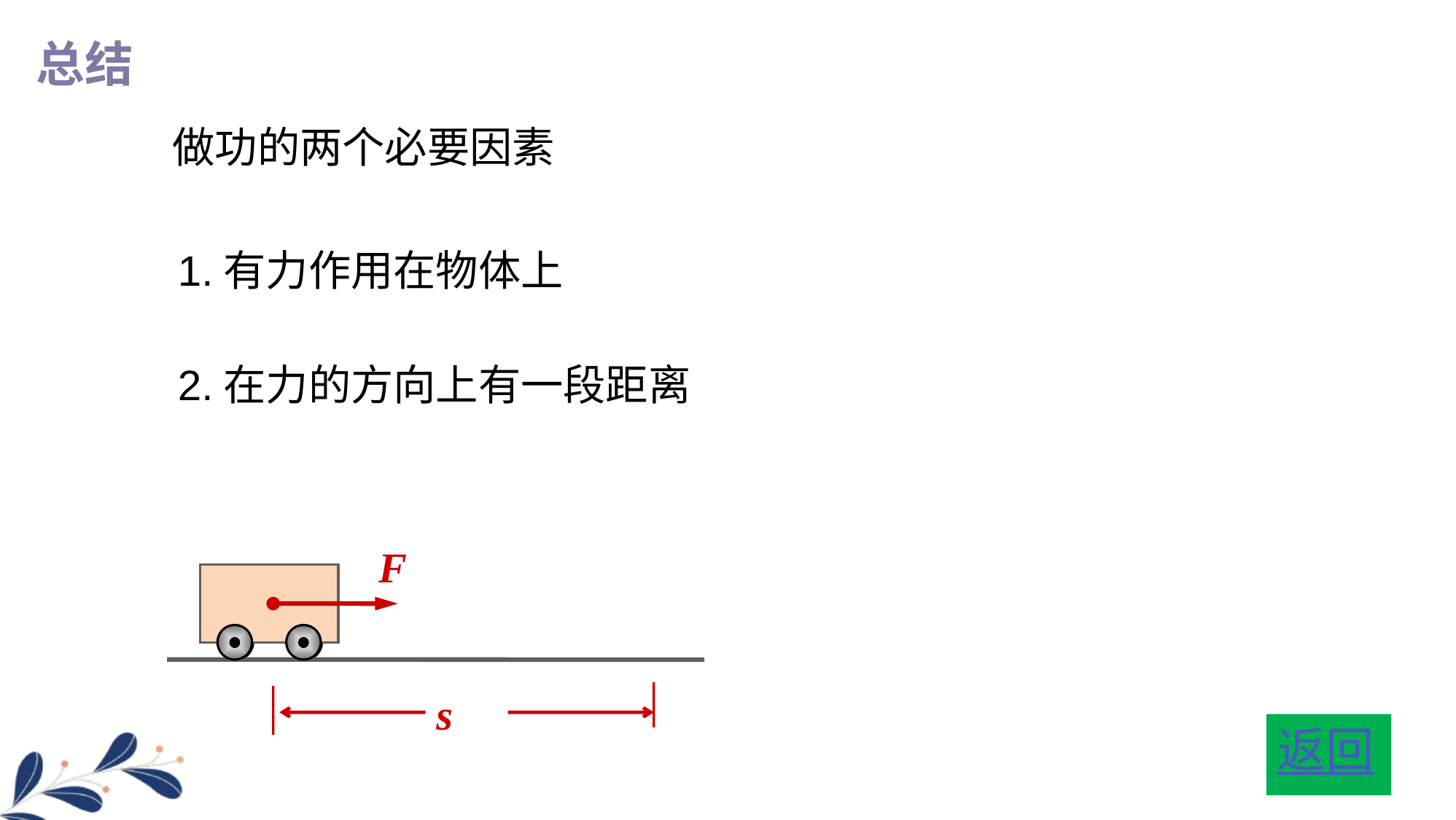

总结
做功的两个必要因素
1.有力作用在物体上
2.在力的方向上有一段距离
F

s

返回